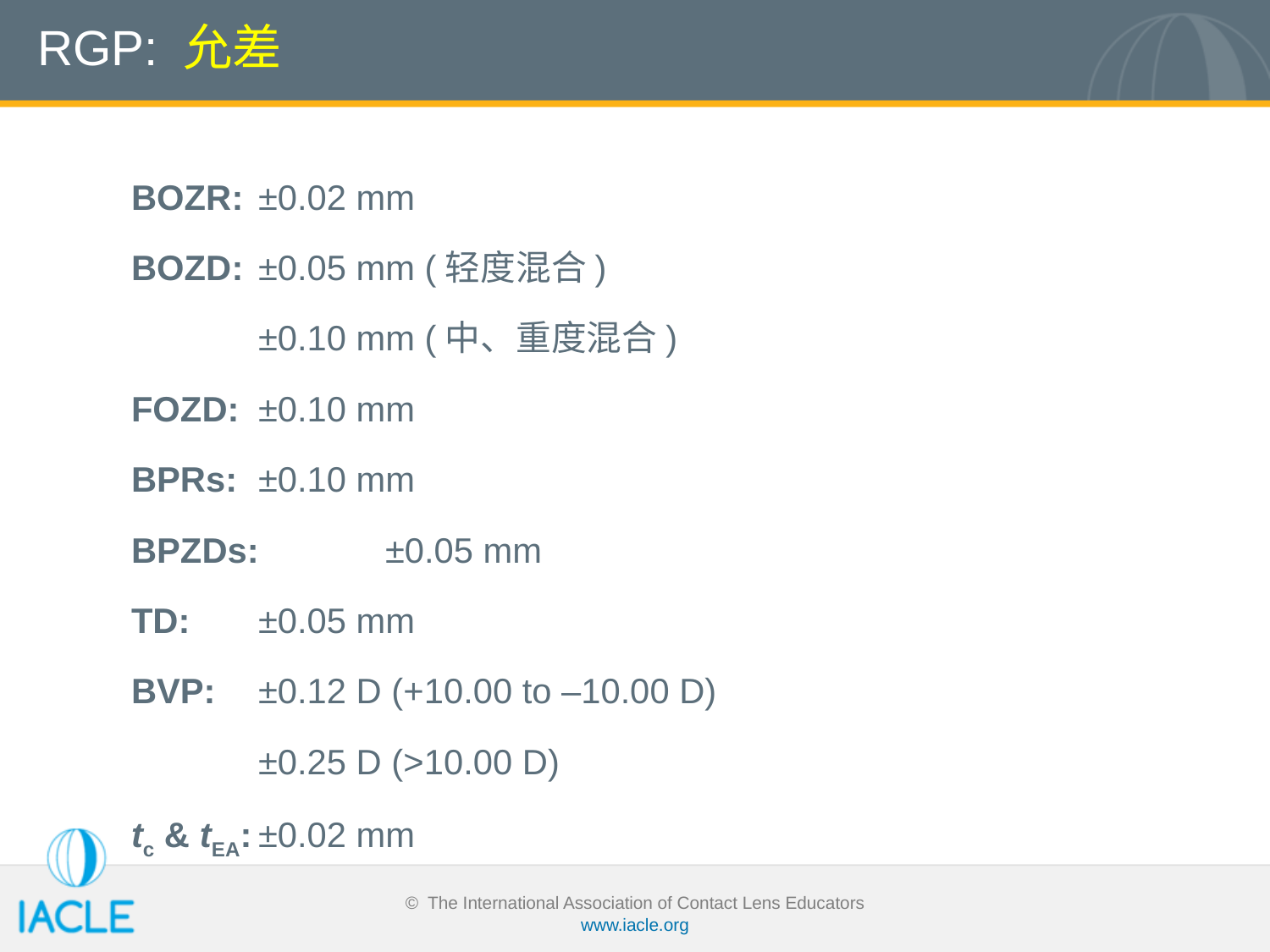

# RGP: 允差
BOZR:	±0.02 mm
BOZD:	±0.05 mm (轻度混合)
	±0.10 mm (中、重度混合)
FOZD:	±0.10 mm
BPRs:	±0.10 mm
BPZDs:	±0.05 mm
TD:	±0.05 mm
BVP:	±0.12 D (+10.00 to –10.00 D)
	±0.25 D (>10.00 D)
tc & tEA:	±0.02 mm